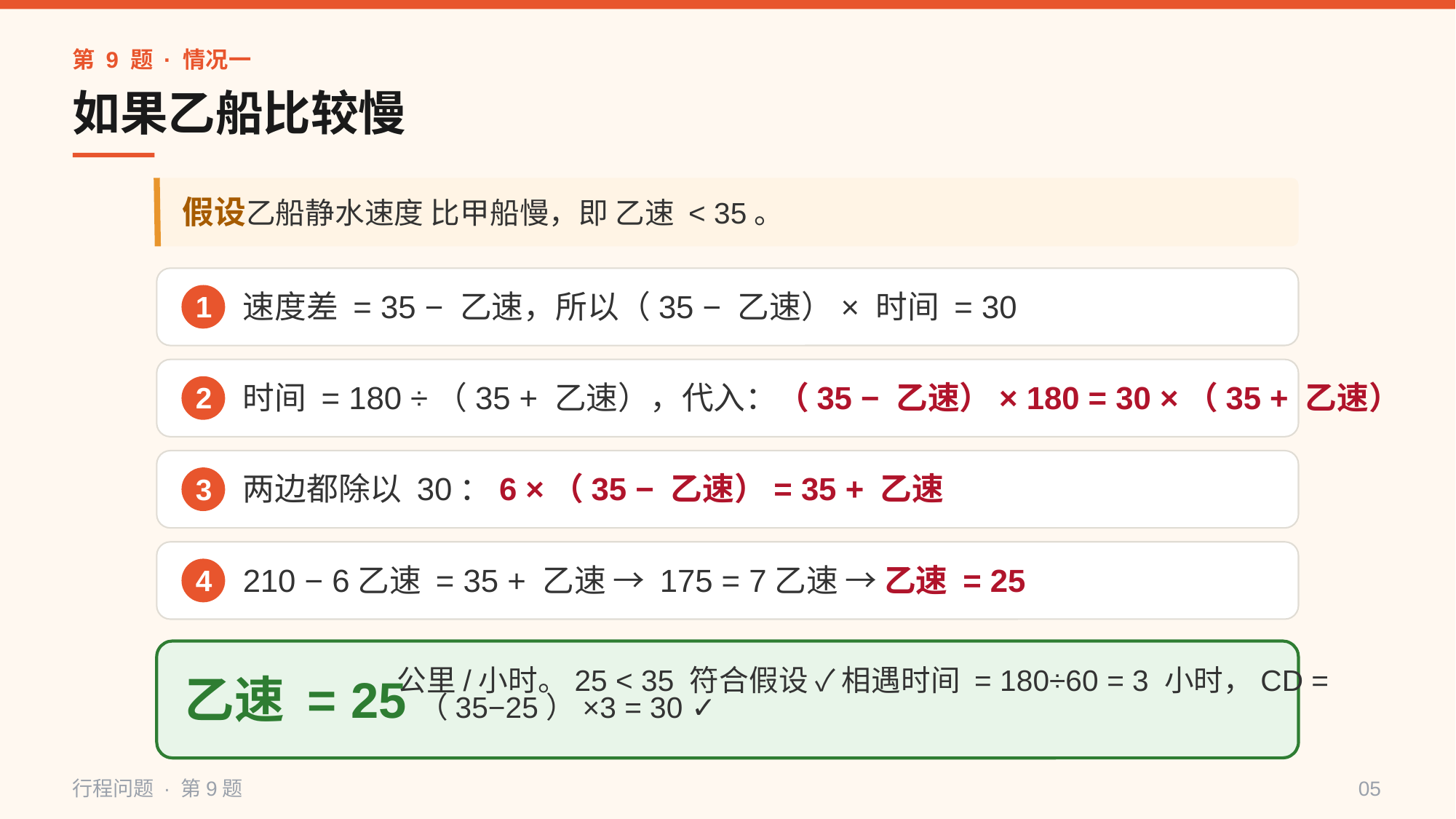

第 9 题 · 情况一
如果乙船比较慢

假设乙船静水速度 比甲船慢，即 乙速 < 35。

速度差 = 35 − 乙速，所以（35 − 乙速）× 时间 = 30
1

时间 = 180 ÷（35 + 乙速），代入：（35 − 乙速）× 180 = 30 ×（35 + 乙速）
2

两边都除以 30：6 ×（35 − 乙速）= 35 + 乙速
3

210 − 6乙速 = 35 + 乙速 → 175 = 7乙速 → 乙速 = 25
4

公里/小时。25 < 35 符合假设 ✓ 相遇时间 = 180÷60 = 3 小时，CD =
乙速 = 25（35−25）×3 = 30 ✓
行程问题 · 第9题
05